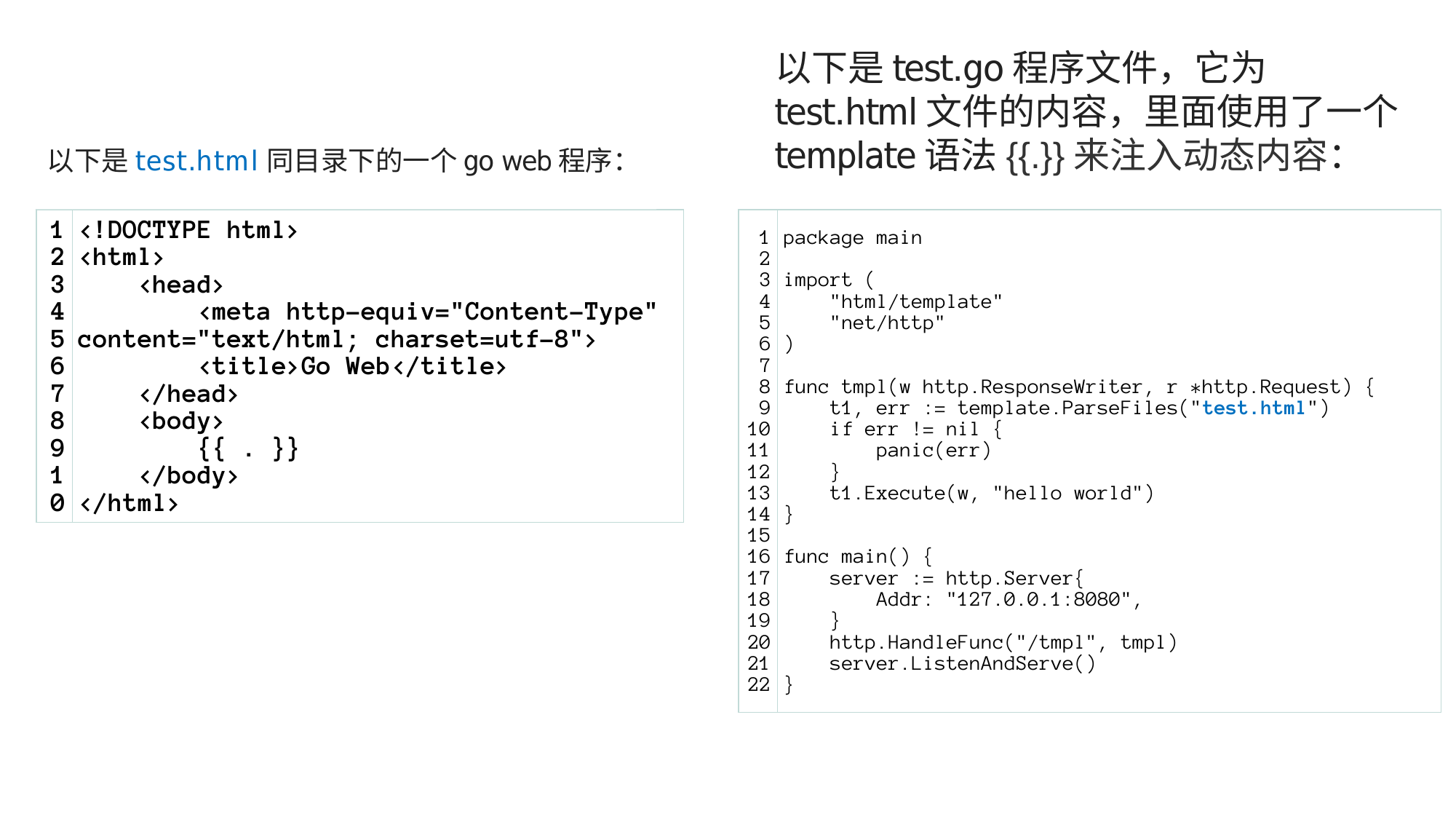

以下是test.go程序文件，它为test.html文件的内容，里面使用了一个template语法{{.}}来注入动态内容：

以下是test.html同目录下的一个go web程序：

| 1 2 3 4 5 6 7 8 9 10 | <!DOCTYPE html> <html>     <head>         <meta http-equiv="Content-Type" content="text/html; charset=utf-8">         <title>Go Web</title>     </head>     <body>         {{ . }}     </body> </html> |
| --- | --- |
| 1 2 3 4 5 6 7 8 9 10 11 12 13 14 15 16 17 18 19 20 21 22 | package main   import (     "html/template"     "net/http" )   func tmpl(w http.ResponseWriter, r \*http.Request) {     t1, err := template.ParseFiles("test.html")     if err != nil {         panic(err)     }     t1.Execute(w, "hello world") }   func main() {     server := http.Server{         Addr: "127.0.0.1:8080",     }     http.HandleFunc("/tmpl", tmpl)     server.ListenAndServe() } |
| --- | --- |